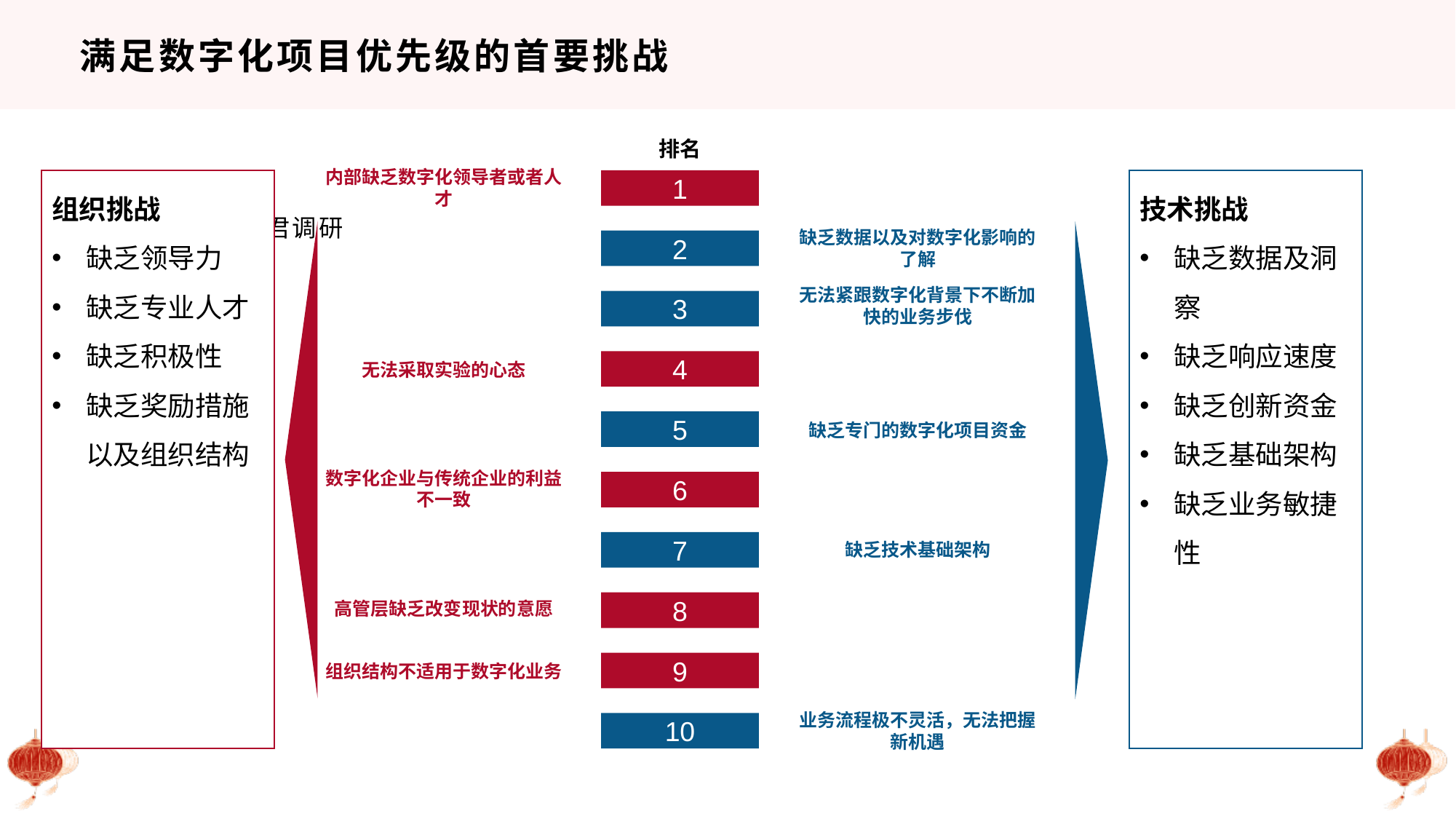

# 满足数字化项目优先级的首要挑战
排名
内部缺乏数字化领导者或者人才
组织挑战
缺乏领导力
缺乏专业人才
缺乏积极性
缺乏奖励措施以及组织结构
1
技术挑战
缺乏数据及洞察
缺乏响应速度
缺乏创新资金
缺乏基础架构
缺乏业务敏捷性
数据来源：和君调研
缺乏数据以及对数字化影响的了解
2
无法紧跟数字化背景下不断加快的业务步伐
3
4
无法采取实验的心态
5
缺乏专门的数字化项目资金

数字化企业与传统企业的利益不一致
6
7
缺乏技术基础架构
高管层缺乏改变现状的意愿
8
9
组织结构不适用于数字化业务
业务流程极不灵活，无法把握新机遇
10